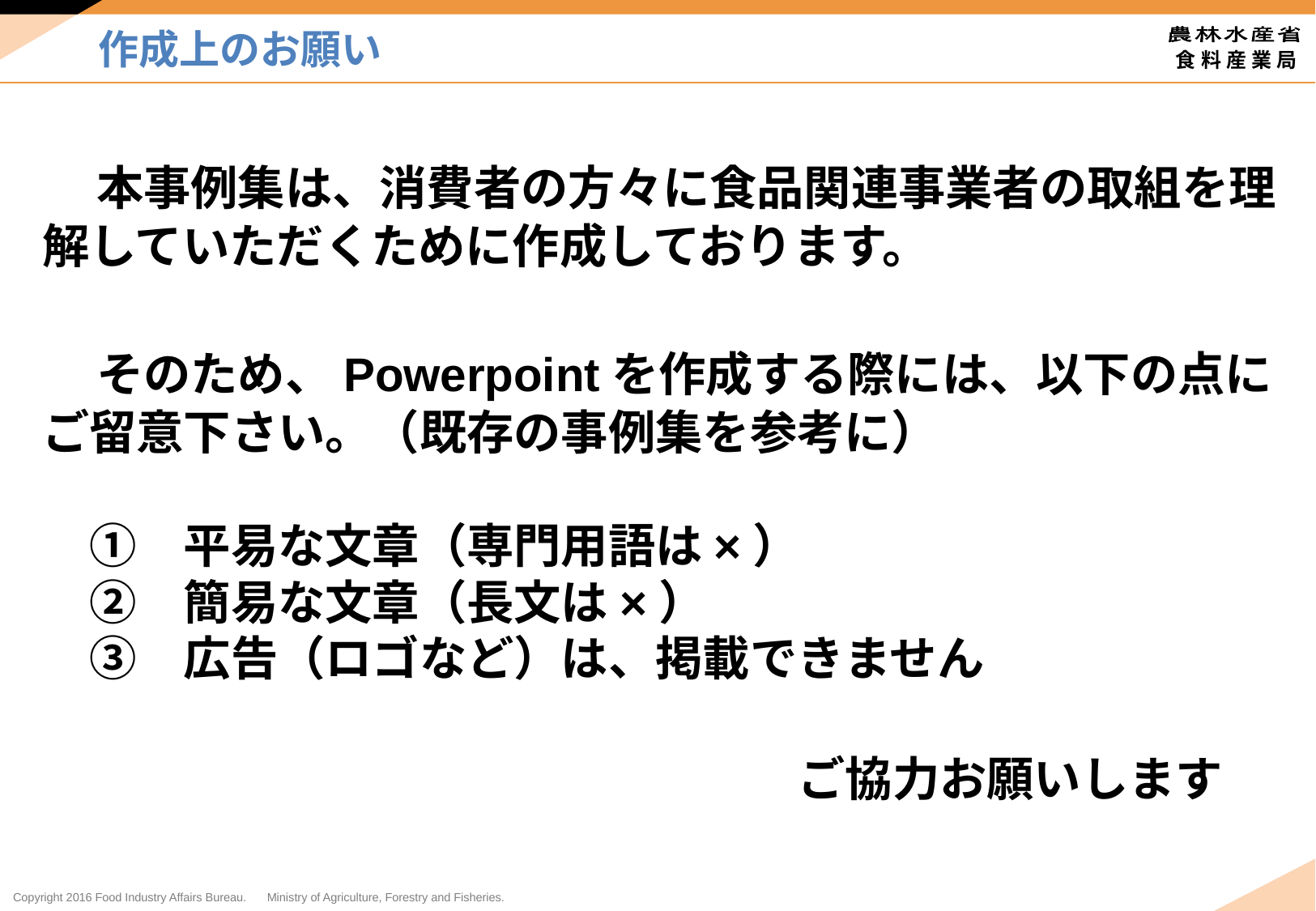

作成上のお願い
　本事例集は、消費者の方々に食品関連事業者の取組を理解していただくために作成しております。

　そのため、Powerpointを作成する際には、以下の点にご留意下さい。（既存の事例集を参考に）

　①　平易な文章（専門用語は×）
　②　簡易な文章（長文は×）
　③　広告（ロゴなど）は、掲載できません

　　　　　　　　　　　　　　　　ご協力お願いします